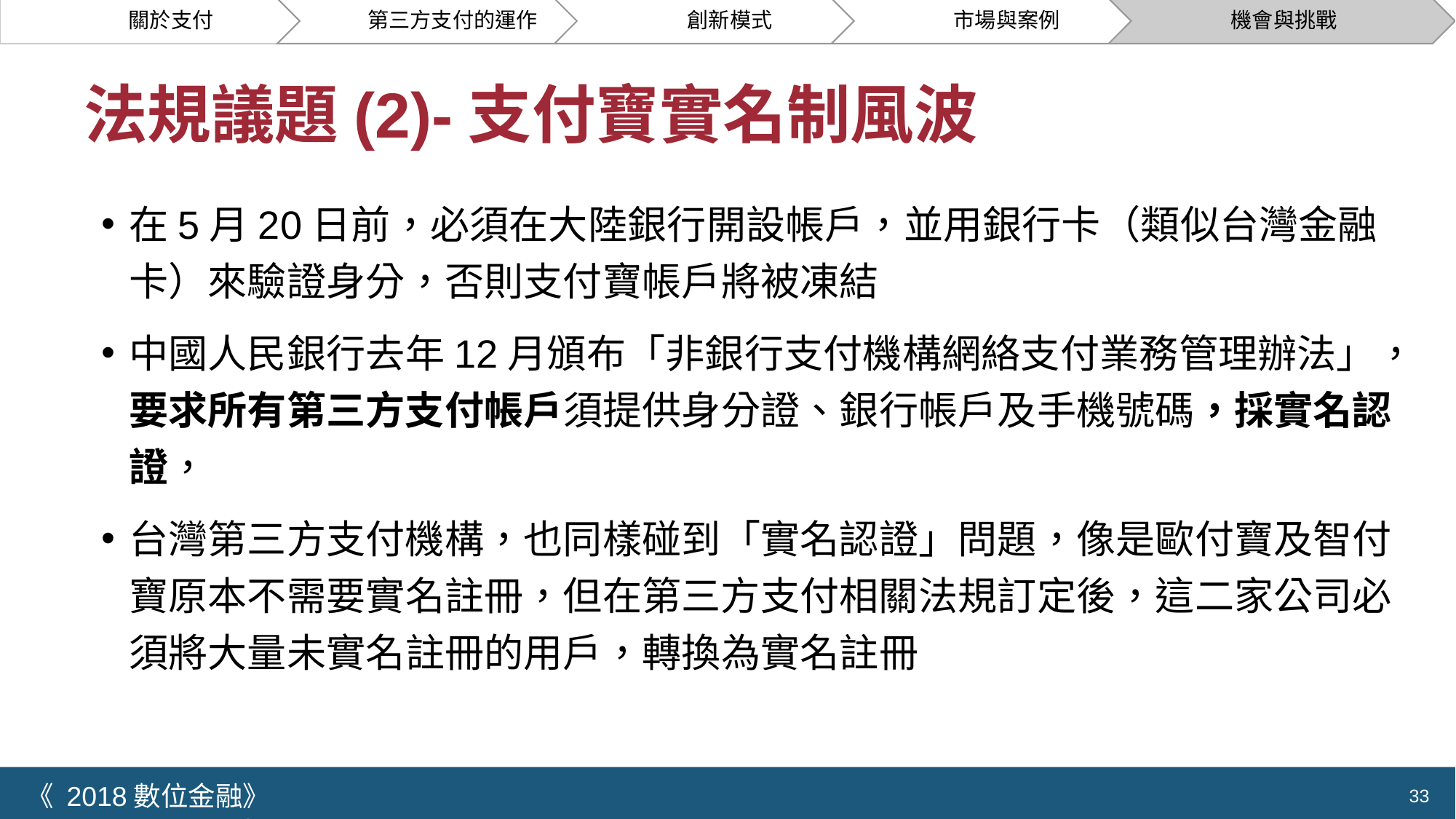

關於支付
第三方支付的運作
創新模式
市場與案例
機會與挑戰
# 法規議題(2)-支付寶實名制風波
在5月20日前，必須在大陸銀行開設帳戶，並用銀行卡（類似台灣金融卡）來驗證身分，否則支付寶帳戶將被凍結
中國人民銀行去年12月頒布「非銀行支付機構網絡支付業務管理辦法」，要求所有第三方支付帳戶須提供身分證、銀行帳戶及手機號碼，採實名認證，
台灣第三方支付機構，也同樣碰到「實名認證」問題，像是歐付寶及智付寶原本不需要實名註冊，但在第三方支付相關法規訂定後，這二家公司必須將大量未實名註冊的用戶，轉換為實名註冊
《 2018數位金融》                                                                                                                                             	NCTU.IIM.IEBI Lab
33